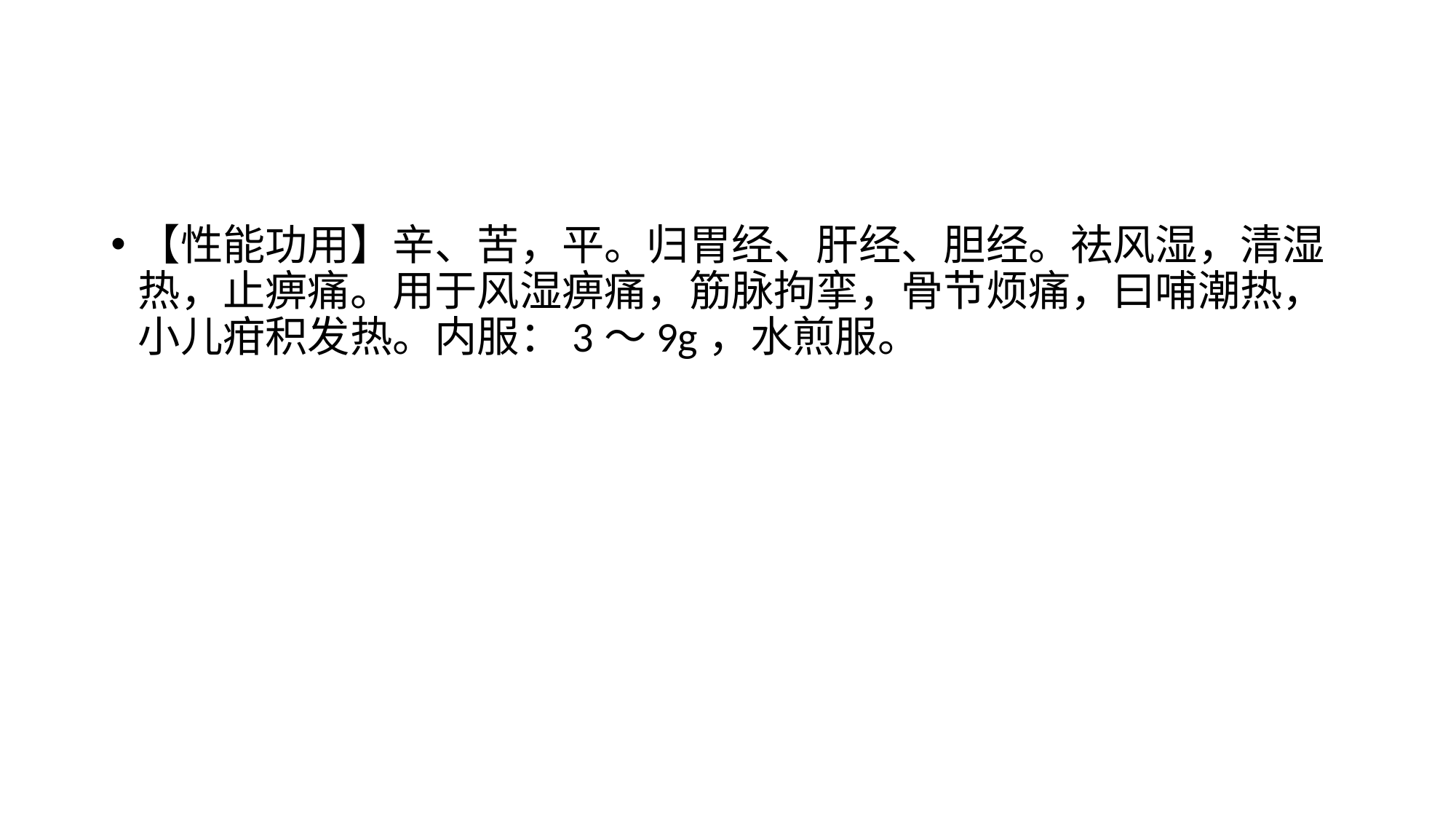

#
【性能功用】辛、苦，平。归胃经、肝经、胆经。祛风湿，清湿热，止痹痛。用于风湿痹痛，筋脉拘挛，骨节烦痛，曰哺潮热，小儿疳积发热。内服：3～9g，水煎服。